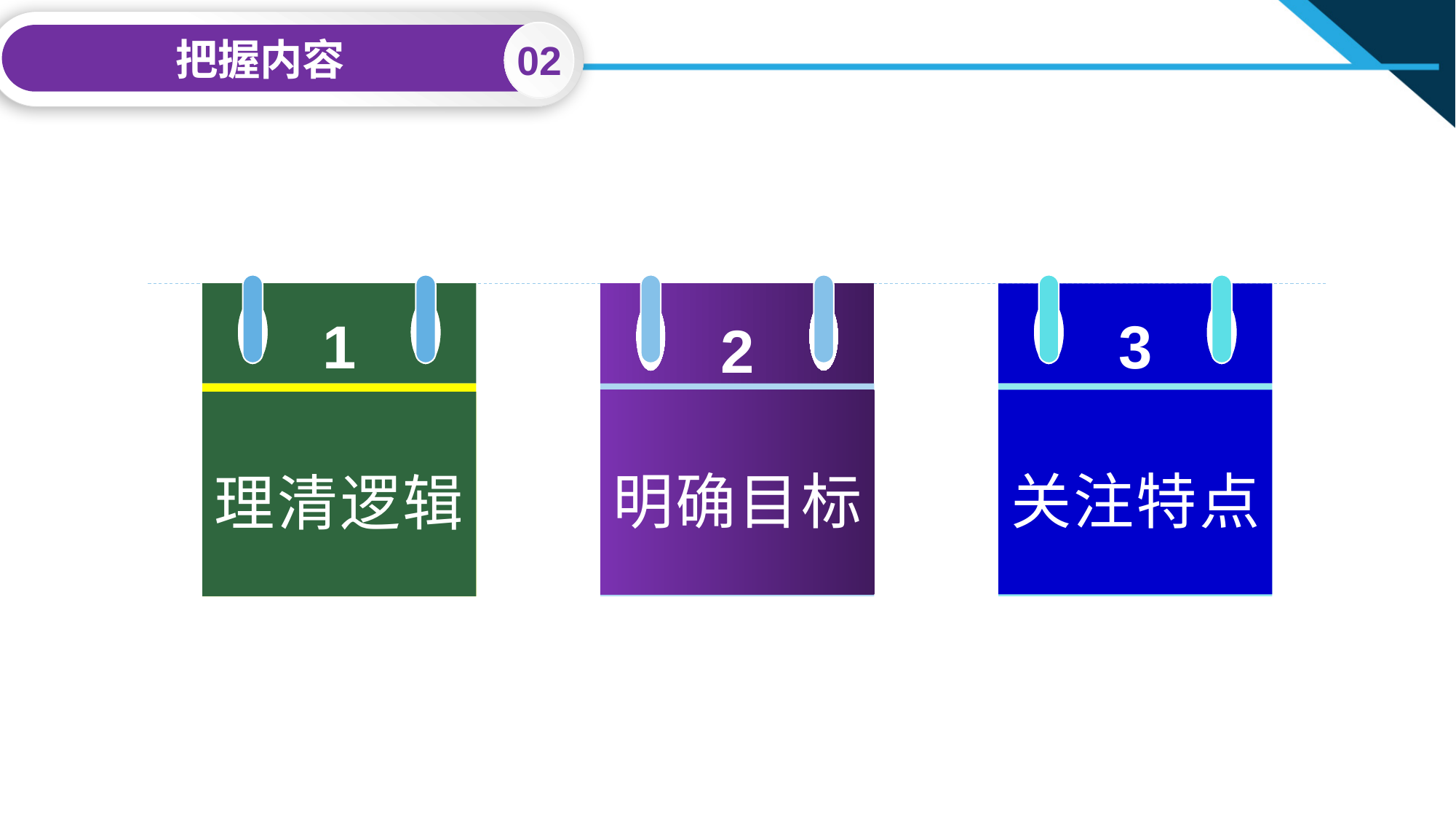

02
把握内容

1
2
3

明确目标
关注特点
理清逻辑